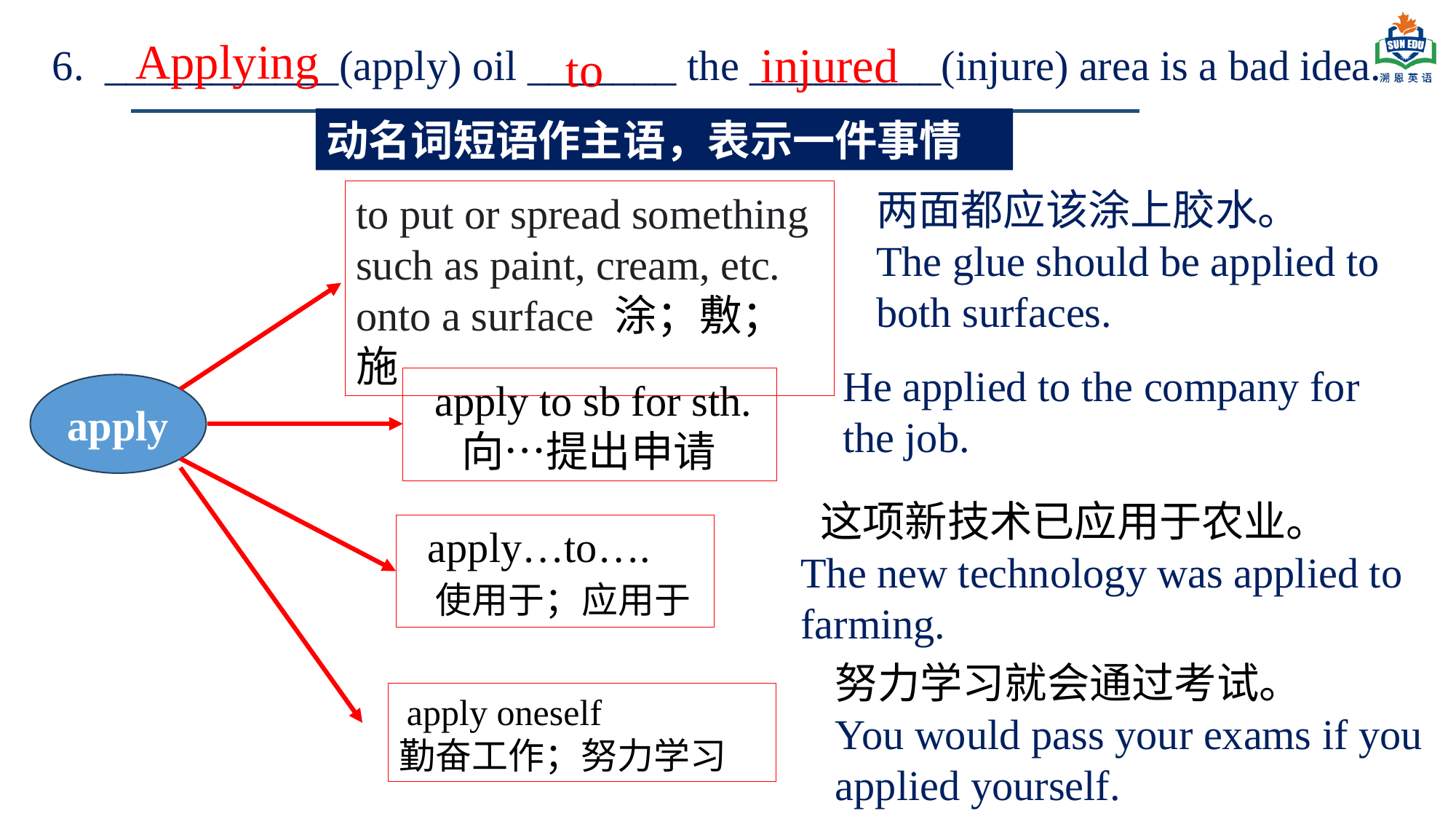

Applying
injured
6.  ___________(apply) oil _______ the _________(injure) area is a bad idea.
to
动名词短语作主语，表示一件事情
两面都应该涂上胶水。
The glue should be applied to both surfaces.
to put or spread something such as paint, cream, etc. onto a surface 涂；敷；施
He applied to the company for the job.
  apply to sb for sth.
    向…提出申请
apply
 这项新技术已应用于农业。
The new technology was applied to farming.
  apply…to….
  使用于；应用于
努力学习就会通过考试。
You would pass your exams if you applied yourself.
 apply oneself
勤奋工作；努力学习